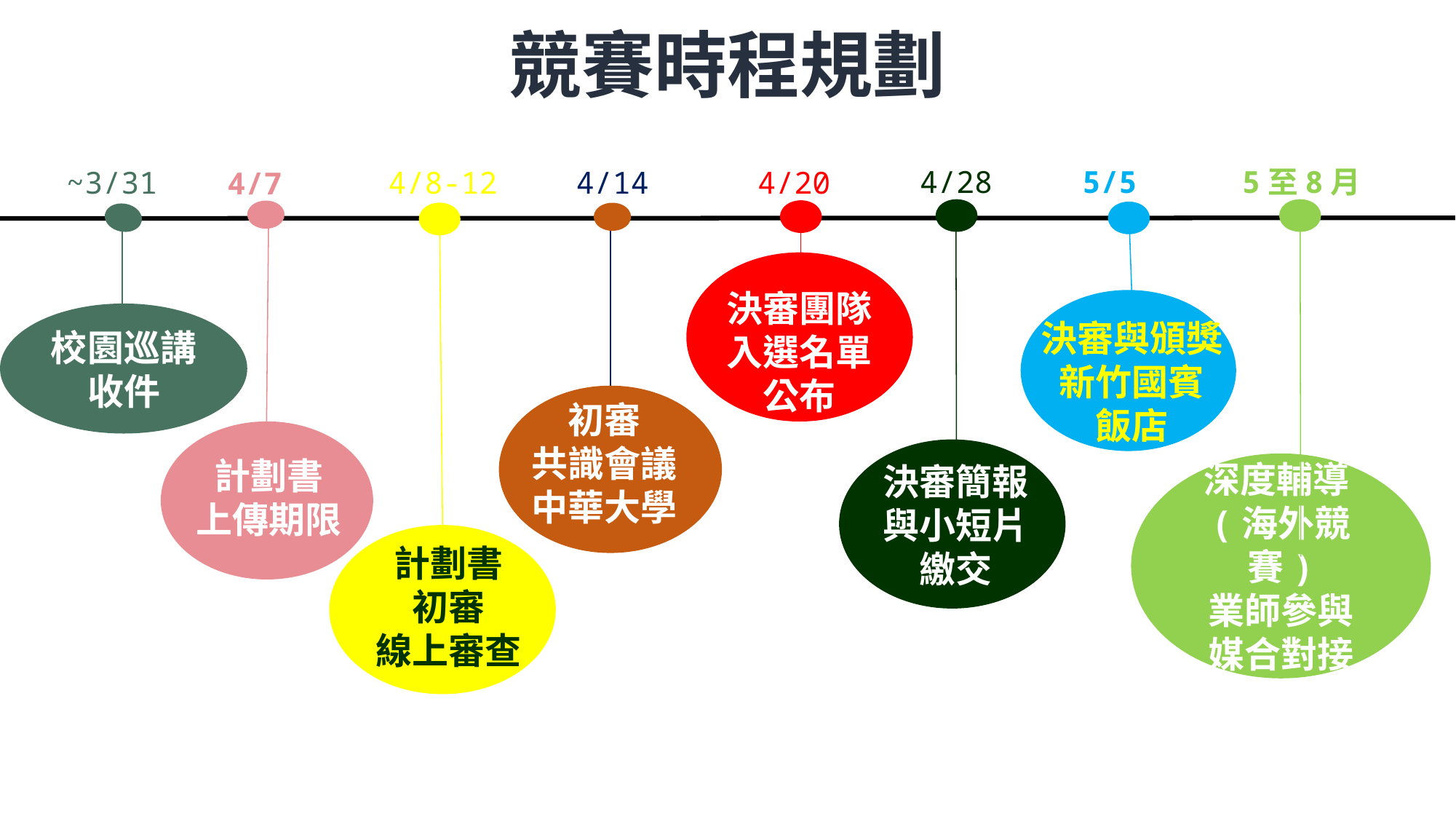

# 競賽時程規劃
5至8月
5/5
4/28
4/14
4/20
~3/31
4/8-12
4/7

決審團隊入選名單公布

校園巡講
收件
決審與頒獎
新竹國賓
飯店

初審
共識會議
中華大學

計劃書
上傳期限
決審簡報與小短片
繳交
深度輔導(海外競賽)
業師參與
媒合對接

計劃書
初審
線上審查